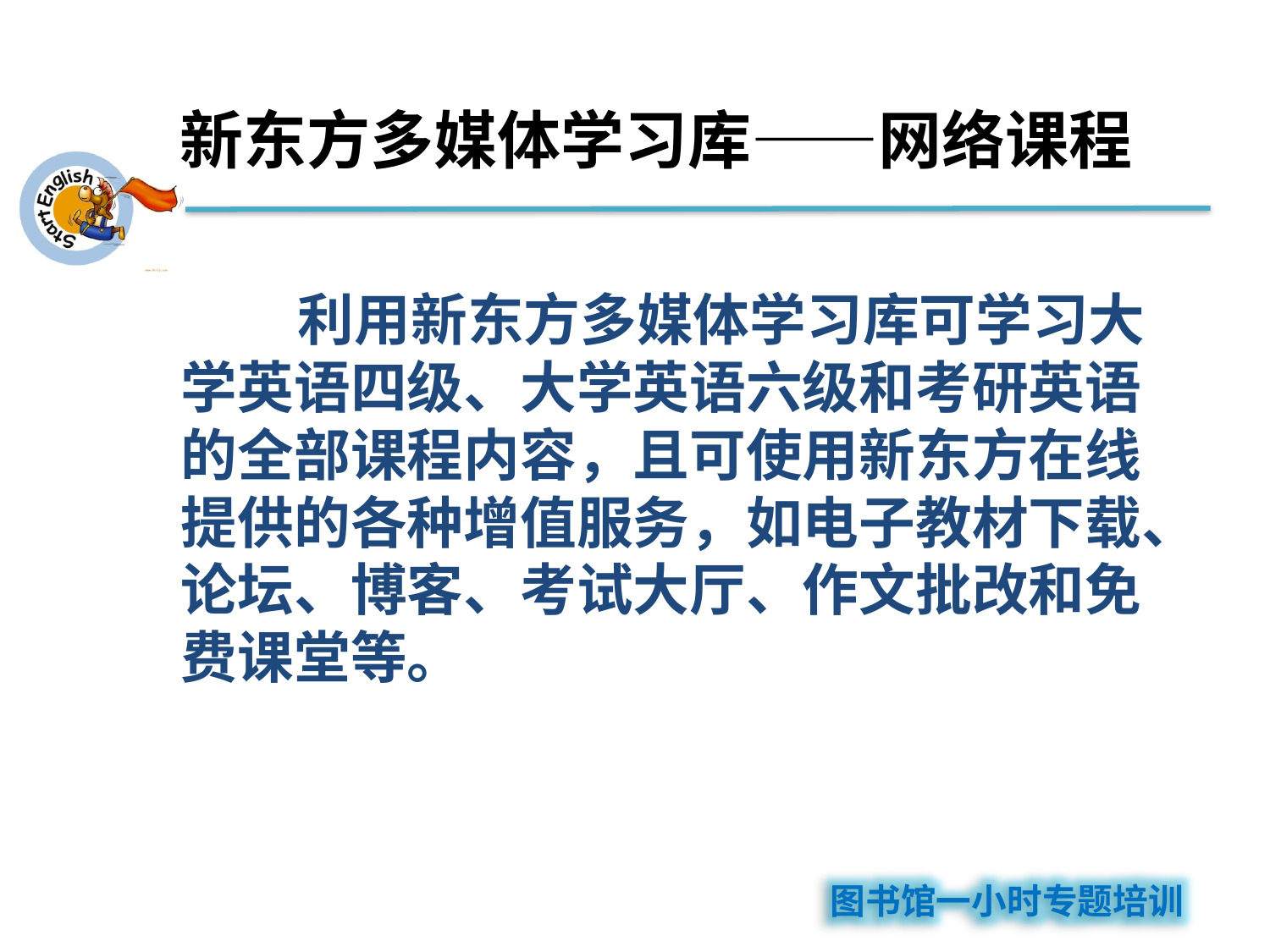

新东方多媒体学习库——网络课程
        利用新东方多媒体学习库可学习大学英语四级、大学英语六级和考研英语的全部课程内容，且可使用新东方在线提供的各种增值服务，如电子教材下载、论坛、博客、考试大厅、作文批改和免费课堂等。